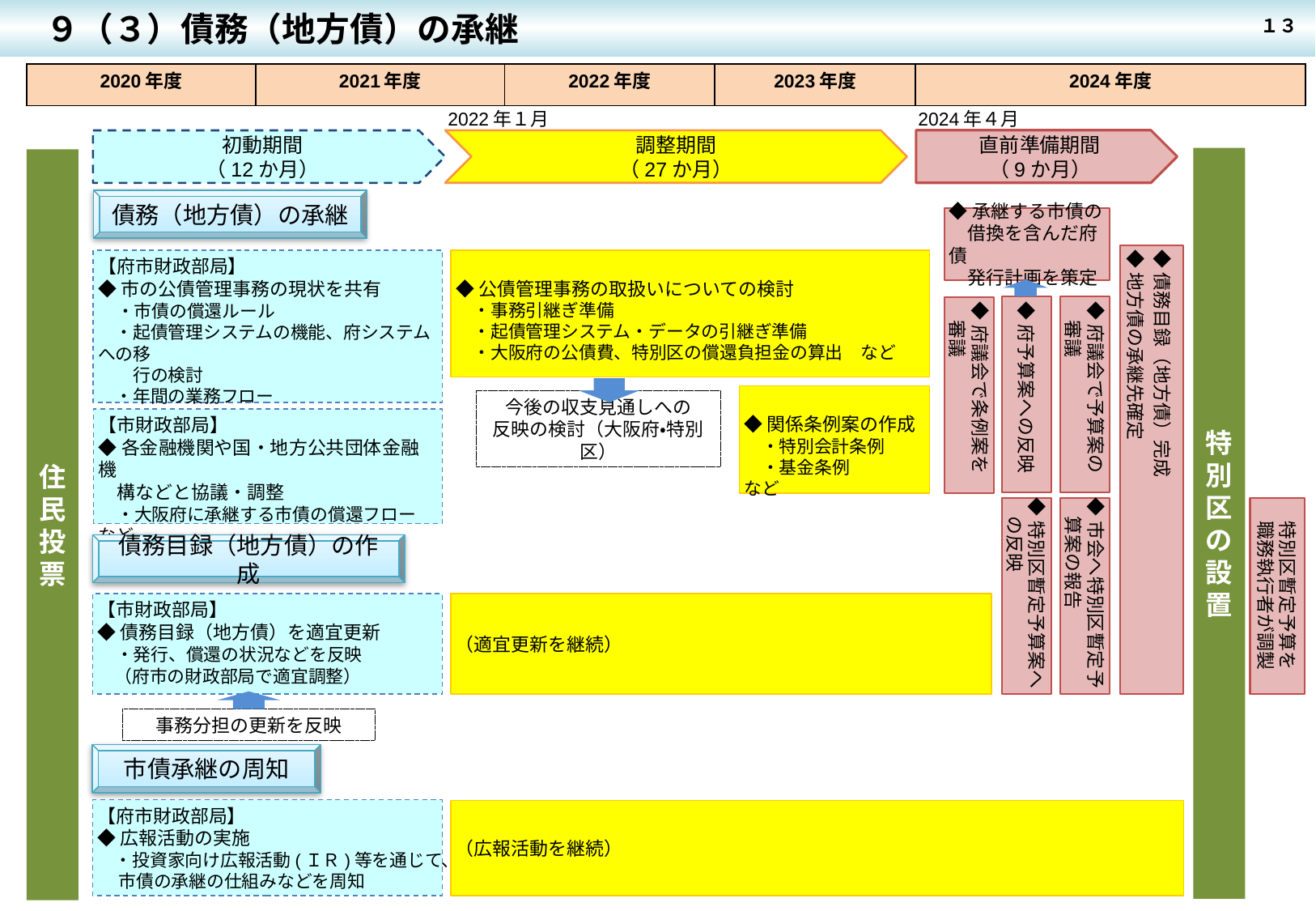

９（３）債務（地方債）の承継
１３
| 2020年度 | 2021年度 | 2022年度 | 2023年度 | 2024年度 |
| --- | --- | --- | --- | --- |
2022年１月
2024年４月
調整期間
（27か月）
直前準備期間
（9か月）
初動期間
（12か月）
特別区の設置
住民投票
債務（地方債）の承継
◆承継する市債の
　借換を含んだ府債
　発行計画を策定
◆債務目録（地方債）完成
◆地方債の承継先確定
【府市財政部局】
◆市の公債管理事務の現状を共有
　・市債の償還ルール
　・起債管理システムの機能、府システムへの移
　　行の検討
　・年間の業務フロー　　　　　　　　　　　　　　など

◆公債管理事務の取扱いについての検討
　・事務引継ぎ準備
　・起債管理システム・データの引継ぎ準備
　・大阪府の公債費、特別区の償還負担金の算出　など

◆府予算案への反映
◆府議会で予算案の
　審議
◆府議会で条例案を
　審議

今後の収支見通しへの
反映の検討（大阪府・特別区）

◆関係条例案の作成
　・特別会計条例
　・基金条例　　　　など
【市財政部局】
◆各金融機関や国・地方公共団体金融機
　構などと協議・調整
　・大阪府に承継する市債の償還フロー　など
特別区暫定予算を
職務執行者が調製
◆特別区暫定予算案へ
　の反映
◆市会へ特別区暫定予
　算案の報告
債務目録（地方債）の作成
（適宜更新を継続）
【市財政部局】
◆債務目録（地方債）を適宜更新
　・発行、償還の状況などを反映
　（府市の財政部局で適宜調整）

事務分担の更新を反映
市債承継の周知
【府市財政部局】
◆広報活動の実施
　・投資家向け広報活動(ＩＲ)等を通じて、
　 市債の承継の仕組みなどを周知
（広報活動を継続）